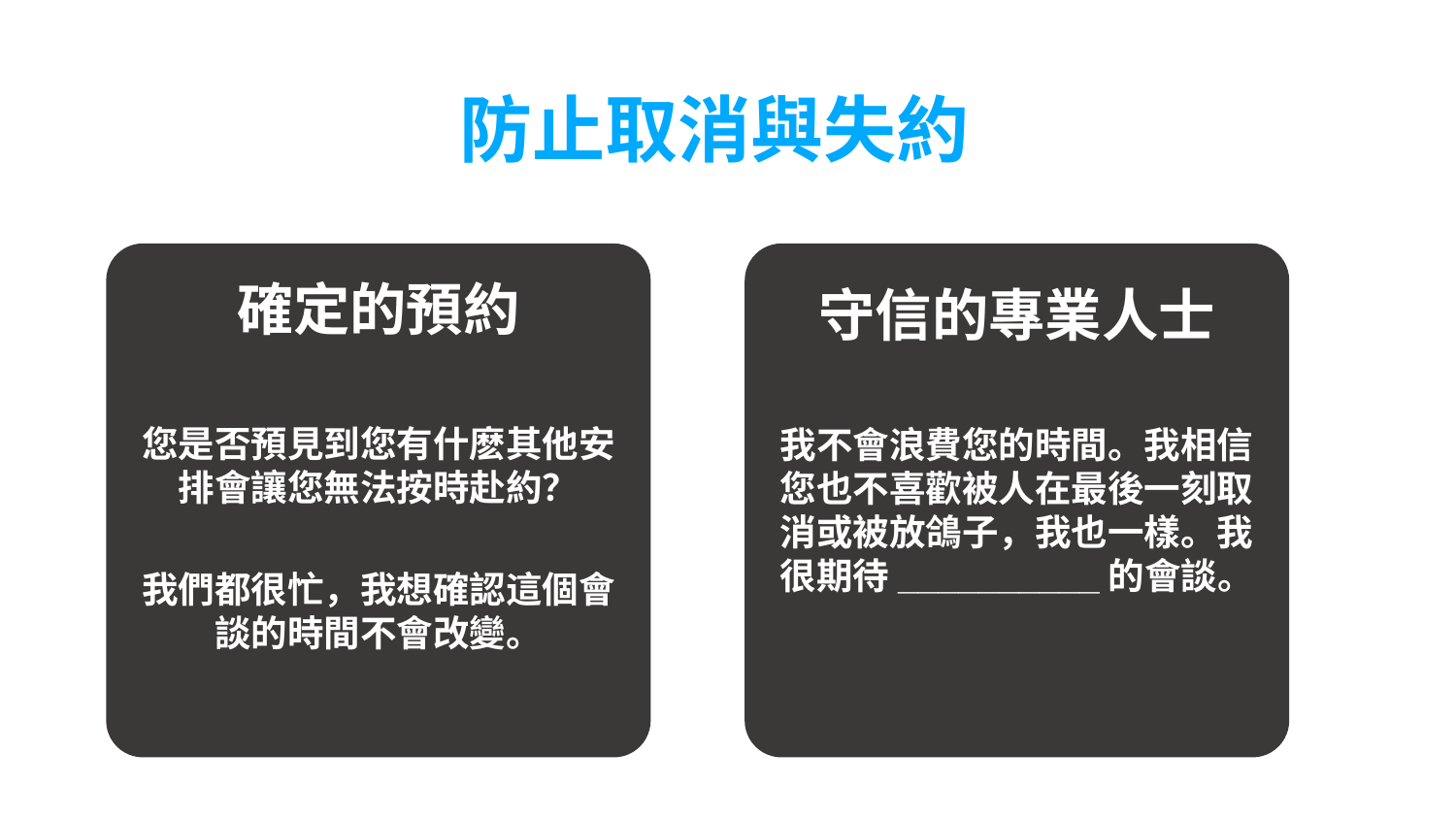

防止取消與失約

確定的預約
守信的專業人士

您是否預見到您有什麽其他安排會讓您無法按時赴約？
我們都很忙，我想確認這個會談的時間不會改變。
我不會浪費您的時間。我相信您也不喜歡被人在最後一刻取消或被放鴿子，我也一樣。我很期待__________的會談。